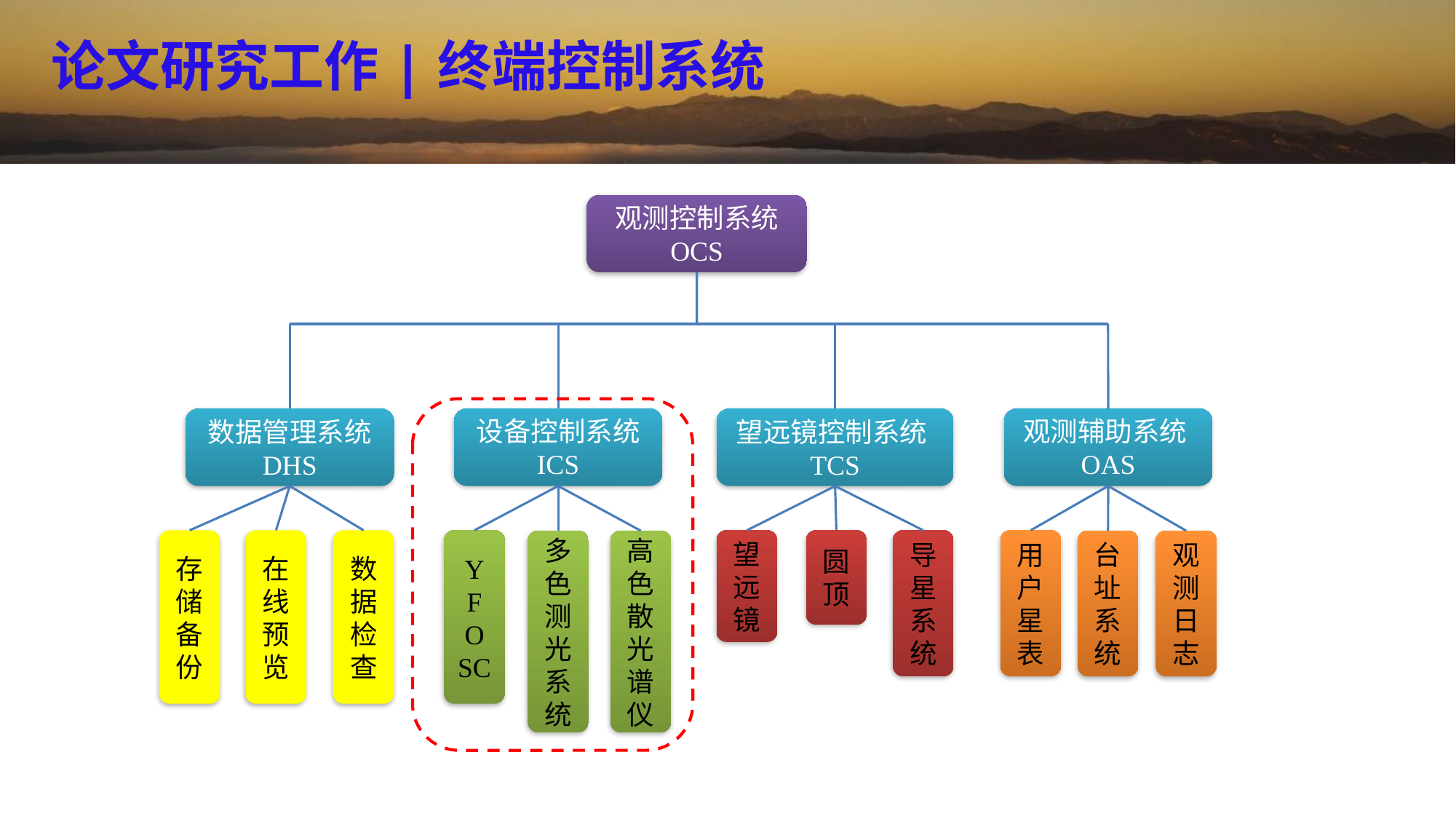

论文研究工作|终端控制系统

观测控制系统
OCS
设备控制系统
ICS
观测辅助系统OAS
数据管理系统
DHS
望远镜控制系统TCS
存储备份
在线预览
数据检查
YFOSC
望远镜
圆顶
导星系统
用户星表
多色测光系统
高色散光谱仪
台址系统
观测日志